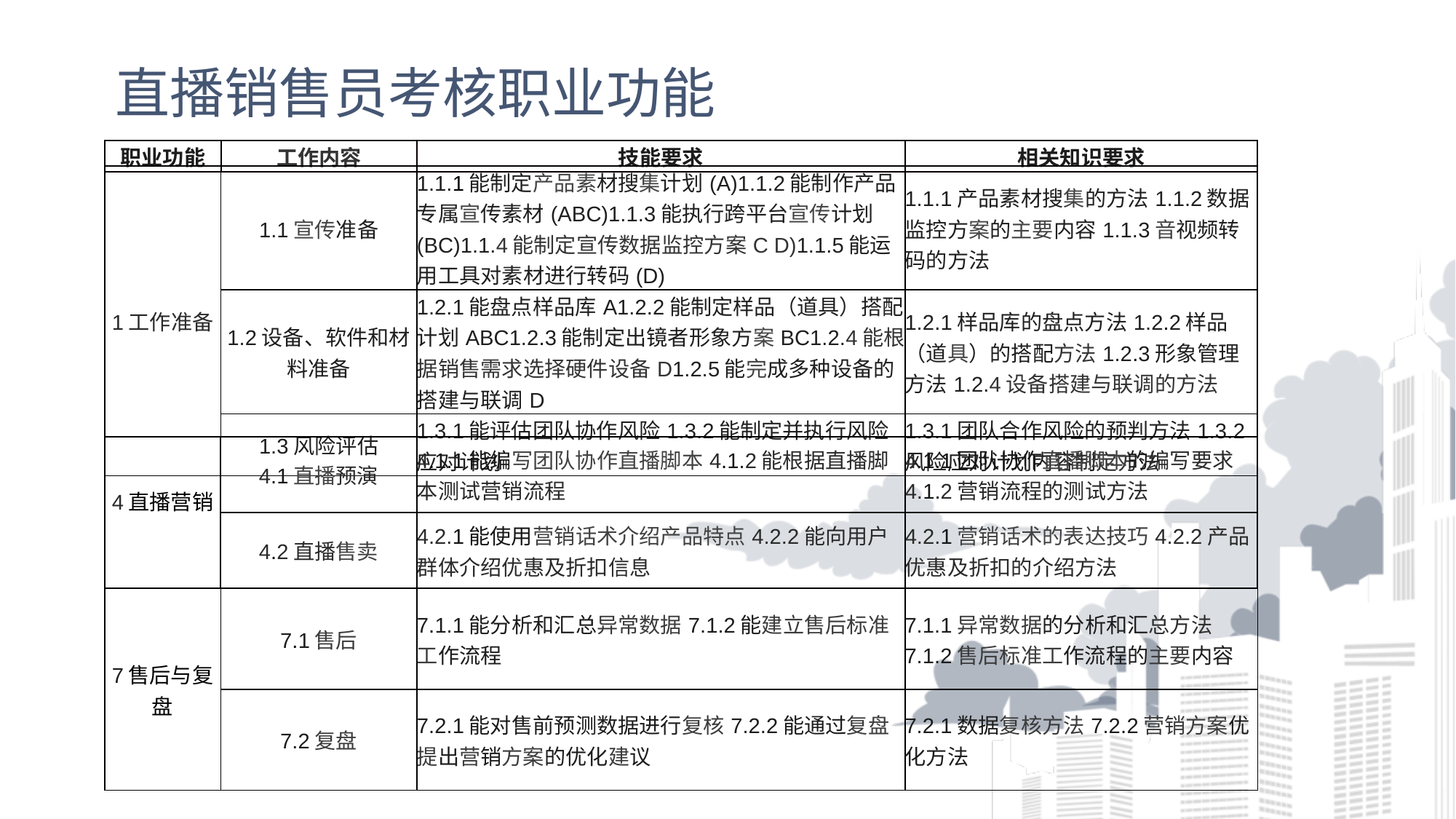

# 直播销售员考核职业功能
| 职业功能 | 工作内容 | 技能要求 | 相关知识要求 |
| --- | --- | --- | --- |
| 1工作准备 | 1.1宣传准备 | 1.1.1能制定产品素材搜集计划(A)1.1.2能制作产品专属宣传素材(ABC)1.1.3能执行跨平台宣传计划(BC)1.1.4能制定宣传数据监控方案C D)1.1.5能运用工具对素材进行转码(D) | 1.1.1产品素材搜集的方法1.1.2数据监控方案的主要内容1.1.3音视频转码的方法 |
| --- | --- | --- | --- |
|  | 1.2设备、软件和材料准备 | 1.2.1能盘点样品库A1.2.2能制定样品（道具）搭配计划ABC1.2.3能制定出镜者形象方案BC1.2.4能根据销售需求选择硬件设备D1.2.5能完成多种设备的搭建与联调D | 1.2.1样品库的盘点方法1.2.2样品（道具）的搭配方法1.2.3形象管理方法1.2.4设备搭建与联调的方法 |
|  | 1.3风险评估 | 1.3.1能评估团队协作风险1.3.2能制定并执行风险应对计划 | 1.3.1团队合作风险的预判方法1.3.2风险应对计划内容制定方法 |
| 4直播营销 | 4.1直播预演 | 4.1.1能编写团队协作直播脚本4.1.2能根据直播脚本测试营销流程 | 4.1.1团队协作直播脚本的编写要求4.1.2营销流程的测试方法 |
| --- | --- | --- | --- |
|  | 4.2直播售卖 | 4.2.1能使用营销话术介绍产品特点4.2.2能向用户群体介绍优惠及折扣信息 | 4.2.1营销话术的表达技巧4.2.2产品优惠及折扣的介绍方法 |
| 7售后与复盘 | 7.1售后 | 7.1.1能分析和汇总异常数据7.1.2能建立售后标准工作流程 | 7.1.1异常数据的分析和汇总方法7.1.2售后标准工作流程的主要内容 |
| --- | --- | --- | --- |
|  | 7.2复盘 | 7.2.1能对售前预测数据进行复核7.2.2能通过复盘提出营销方案的优化建议 | 7.2.1数据复核方法7.2.2营销方案优化方法 |